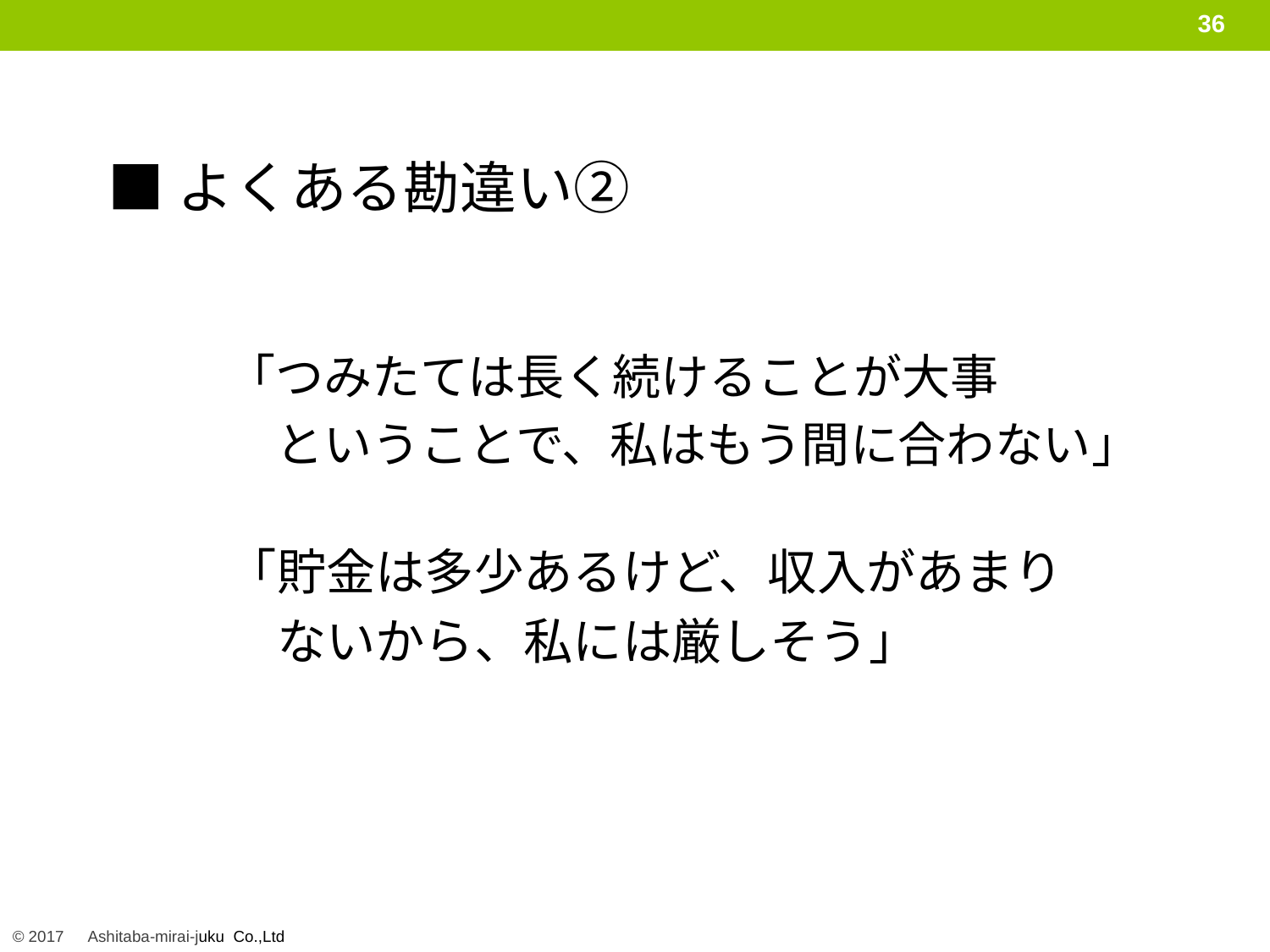

36
■よくある勘違い②
「つみたては長く続けることが大事
　ということで、私はもう間に合わない」
「貯金は多少あるけど、収入があまり
　ないから、私には厳しそう」
© 2017　Ashitaba-mirai-juku  Co.,Ltd